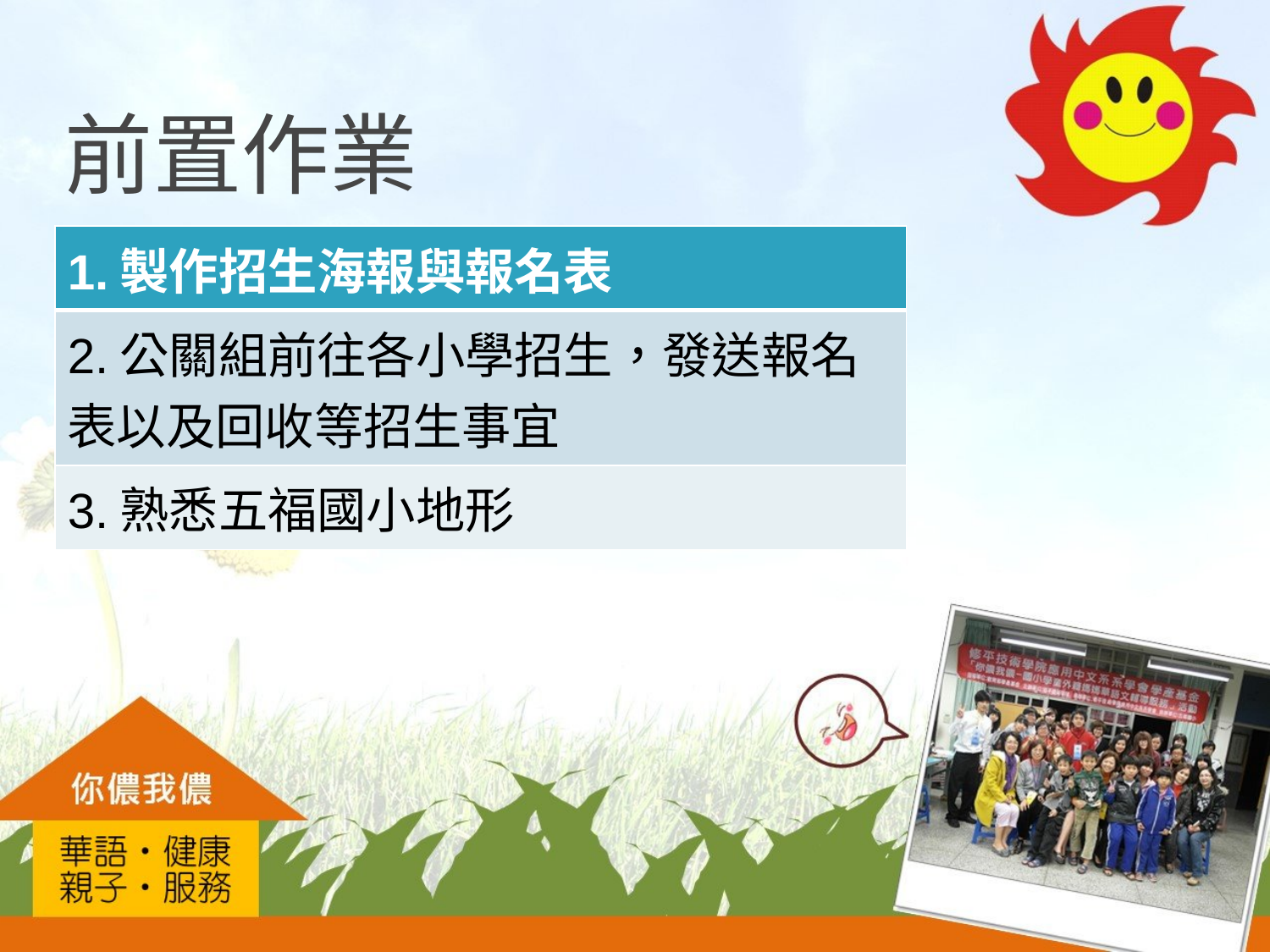

# 前置作業
| 1.製作招生海報與報名表 |
| --- |
| 2.公關組前往各小學招生，發送報名表以及回收等招生事宜 |
| 3.熟悉五福國小地形 |